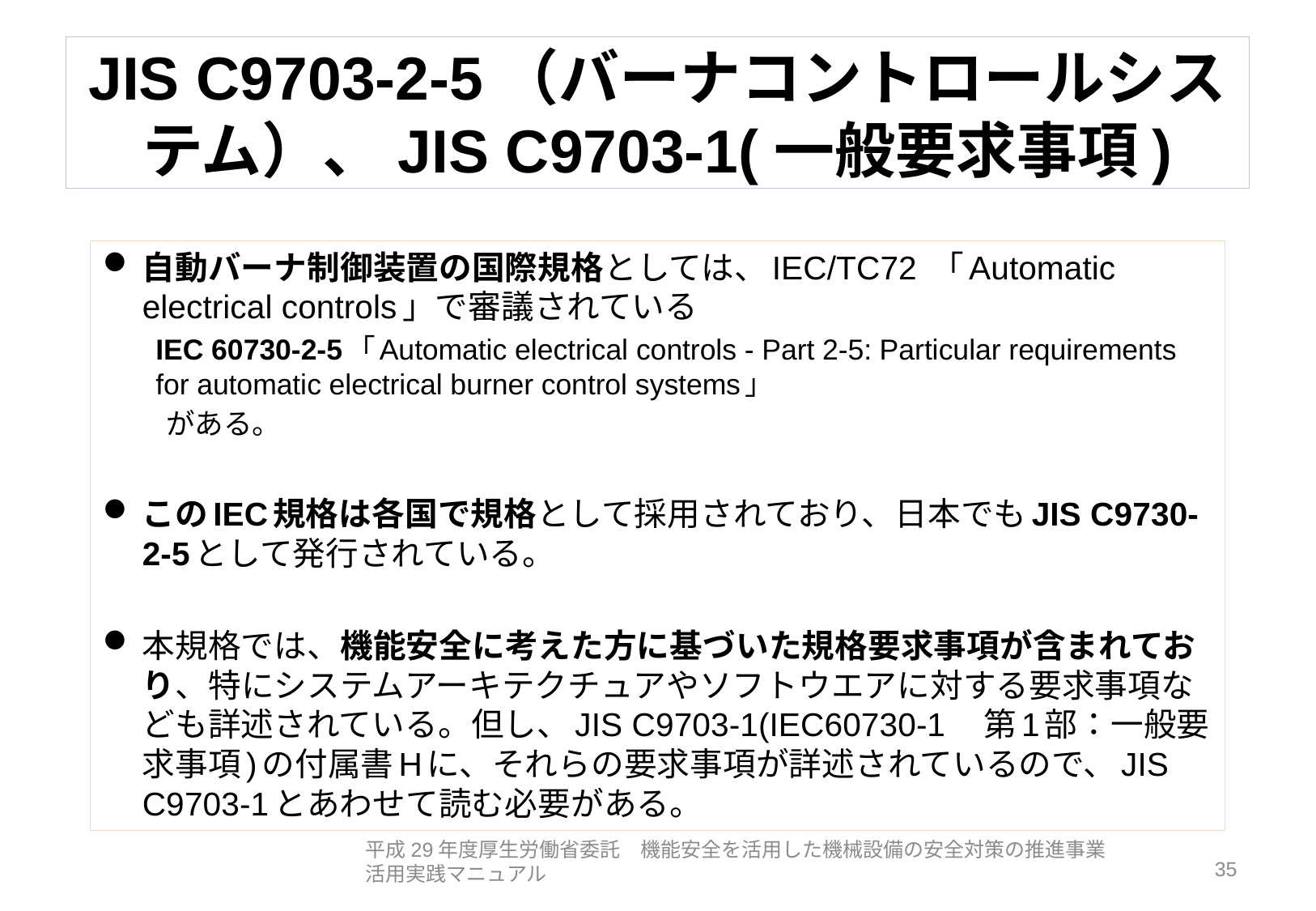

# JIS C9703-2-5（バーナコントロールシステム）、JIS C9703-1(一般要求事項)
自動バーナ制御装置の国際規格としては、IEC/TC72 「Automatic electrical controls」で審議されている
IEC 60730-2-5「Automatic electrical controls - Part 2-5: Particular requirements for automatic electrical burner control systems」
 がある。

このIEC規格は各国で規格として採用されており、日本でもJIS C9730-2-5として発行されている。

本規格では、機能安全に考えた方に基づいた規格要求事項が含まれており、特にシステムアーキテクチュアやソフトウエアに対する要求事項なども詳述されている。但し、JIS C9703-1(IEC60730-1　第1部：一般要求事項)の付属書Hに、それらの要求事項が詳述されているので、JIS C9703-1とあわせて読む必要がある。
平成29年度厚生労働省委託　機能安全を活用した機械設備の安全対策の推進事業　活用実践マニュアル
35